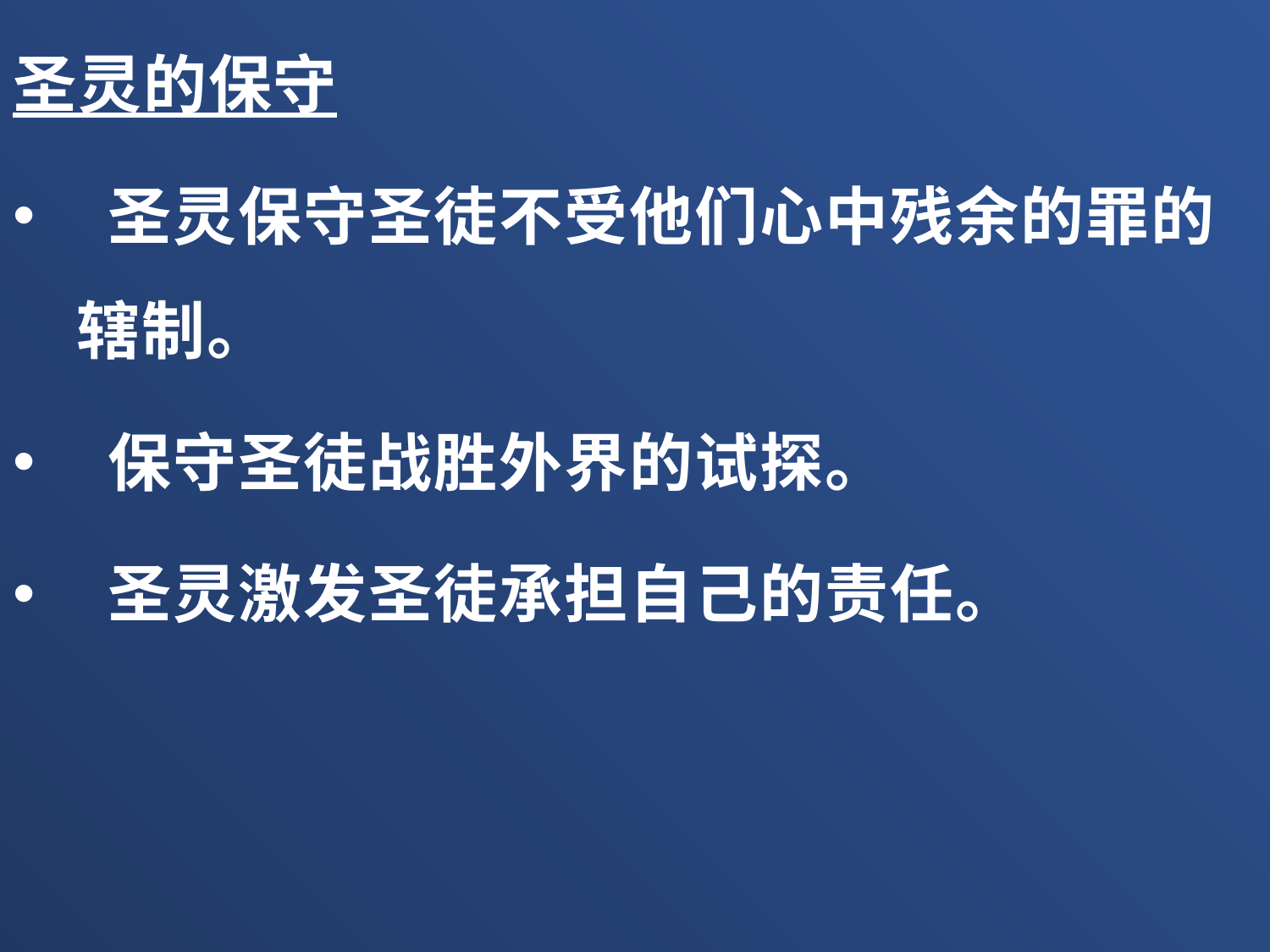

圣灵的保守
 圣灵保守圣徒不受他们心中残余的罪的辖制。
 保守圣徒战胜外界的试探。
 圣灵激发圣徒承担自己的责任。